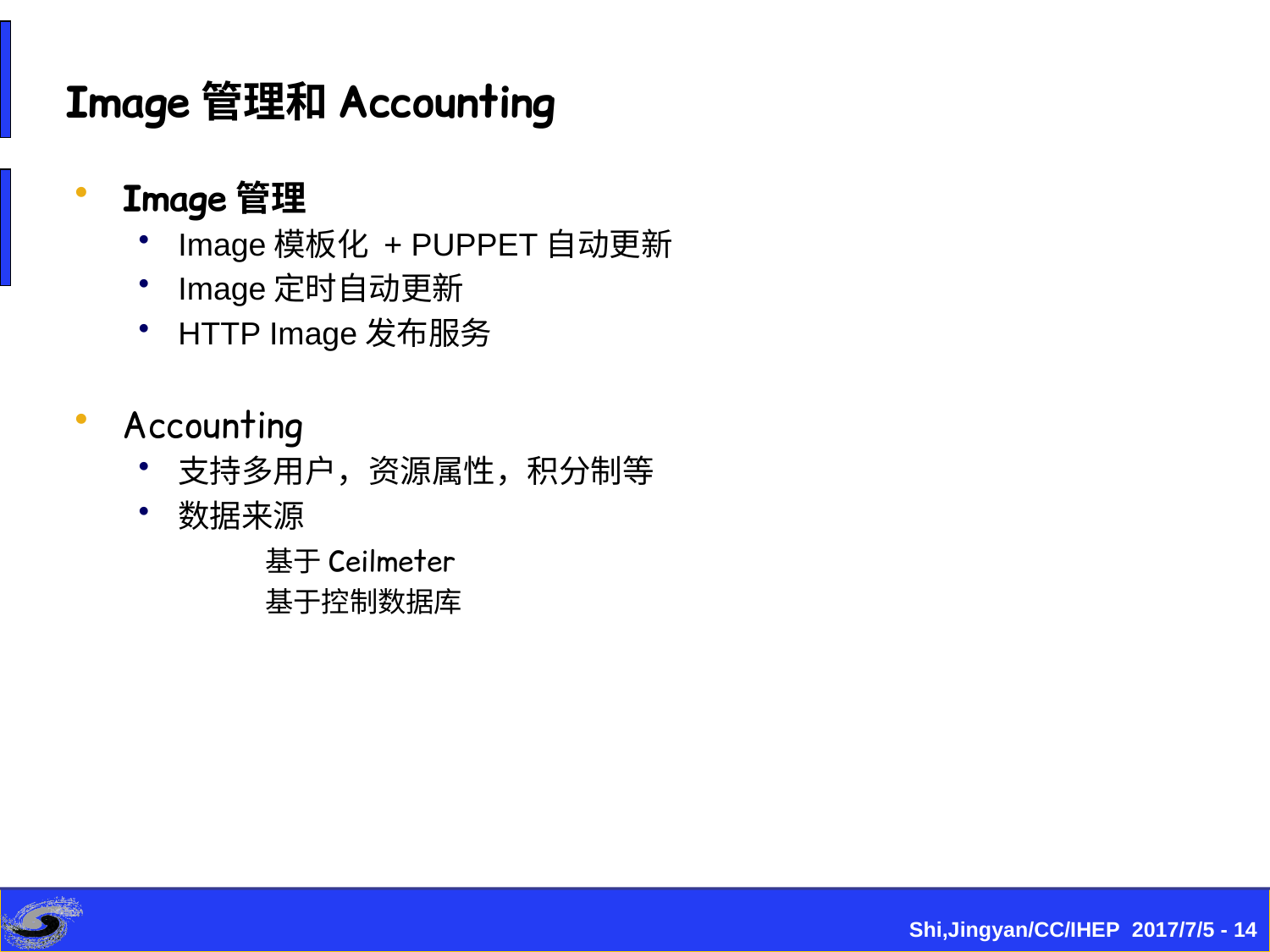

Image管理和Accounting
Image管理
Image模板化 + PUPPET自动更新
Image定时自动更新
HTTP Image发布服务

Accounting
支持多用户，资源属性，积分制等
数据来源
	基于Ceilmeter
	基于控制数据库

Shi,Jingyan/CC/IHEP  2017/7/5 - 14